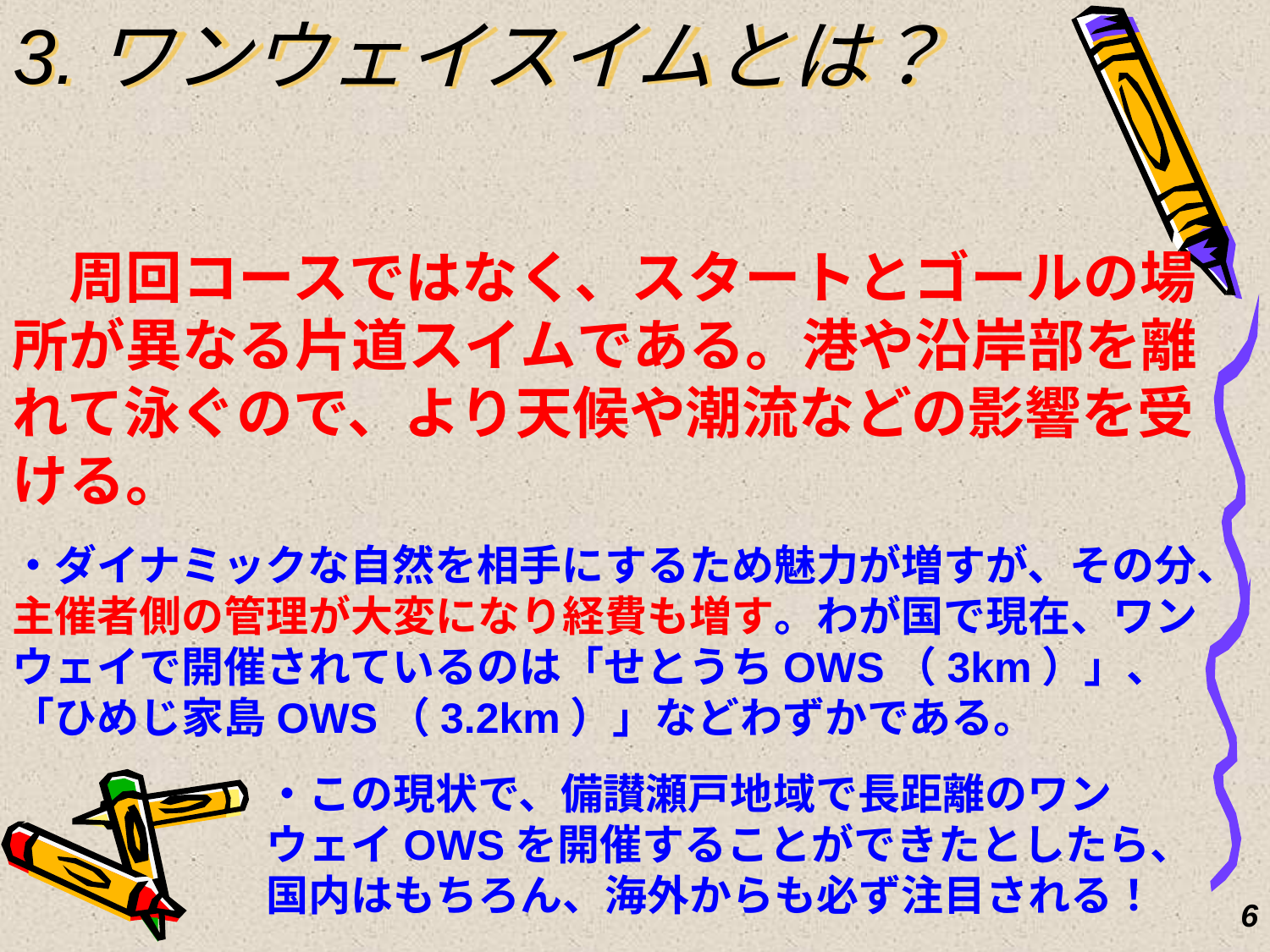

3.ワンウェイスイムとは？
　周回コースではなく、スタートとゴールの場所が異なる片道スイムである。港や沿岸部を離れて泳ぐので、より天候や潮流などの影響を受ける。

・ダイナミックな自然を相手にするため魅力が増すが、その分、主催者側の管理が大変になり経費も増す。わが国で現在、ワンウェイで開催されているのは「せとうちOWS（3km）」、「ひめじ家島OWS（3.2km）」などわずかである。

　　　　　　・この現状で、備讃瀬戸地域で長距離のワン
　　　　　　ウェイOWSを開催することができたとしたら、
　　　　　　国内はもちろん、海外からも必ず注目される！
6